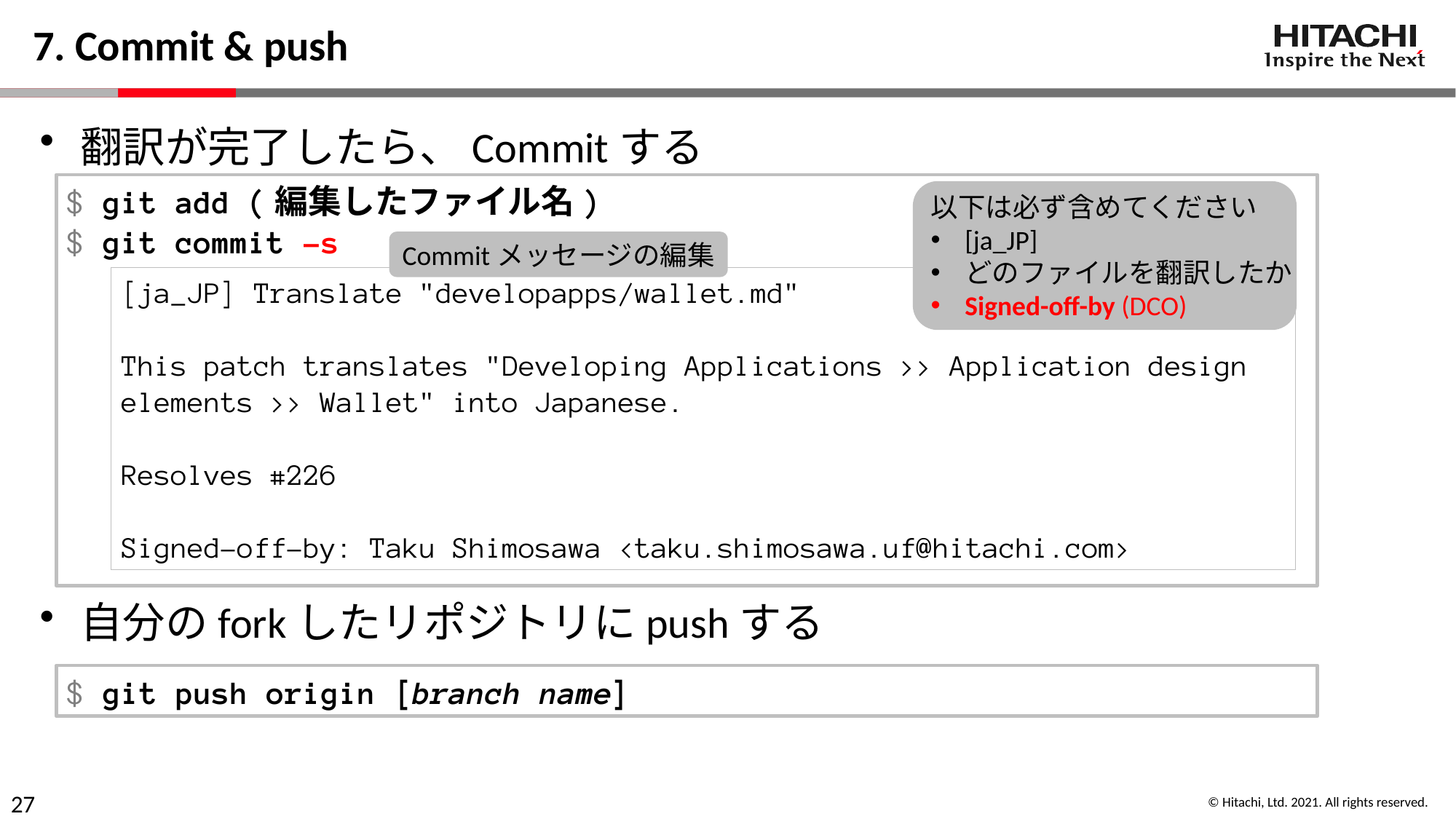

# 7. Commit & push
翻訳が完了したら、Commitする

自分のforkしたリポジトリにpushする
$ git add (編集したファイル名)
$ git commit –s

以下は必ず含めてください
[ja_JP]
どのファイルを翻訳したか
Signed-off-by (DCO)
Commitメッセージの編集
[ja_JP] Translate "developapps/wallet.md"

This patch translates "Developing Applications >> Application design
elements >> Wallet" into Japanese.

Resolves #226

Signed-off-by: Taku Shimosawa <taku.shimosawa.uf@hitachi.com>
$ git push origin [branch name]